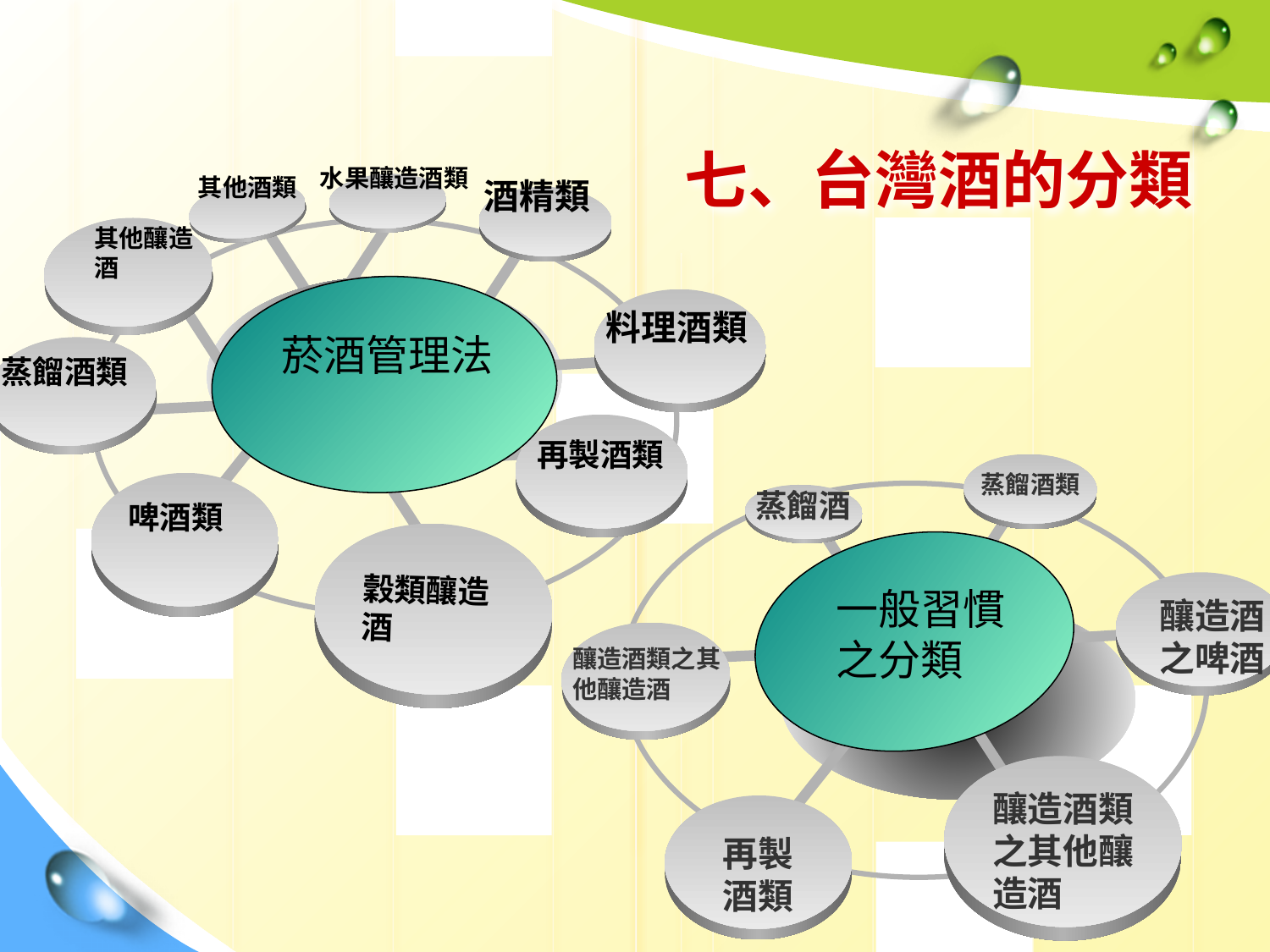

# 七、台灣酒的分類
水果釀造酒類
其他酒類
酒精類

其他釀造酒

料理酒類
菸酒管理法

蒸餾酒類

再製酒類

蒸餾酒類

蒸餾酒

啤酒類
穀類釀造酒

一般習慣之分類
釀造酒之啤酒

釀造酒類之其他釀造酒

釀造酒類之其他釀造酒

再製酒類